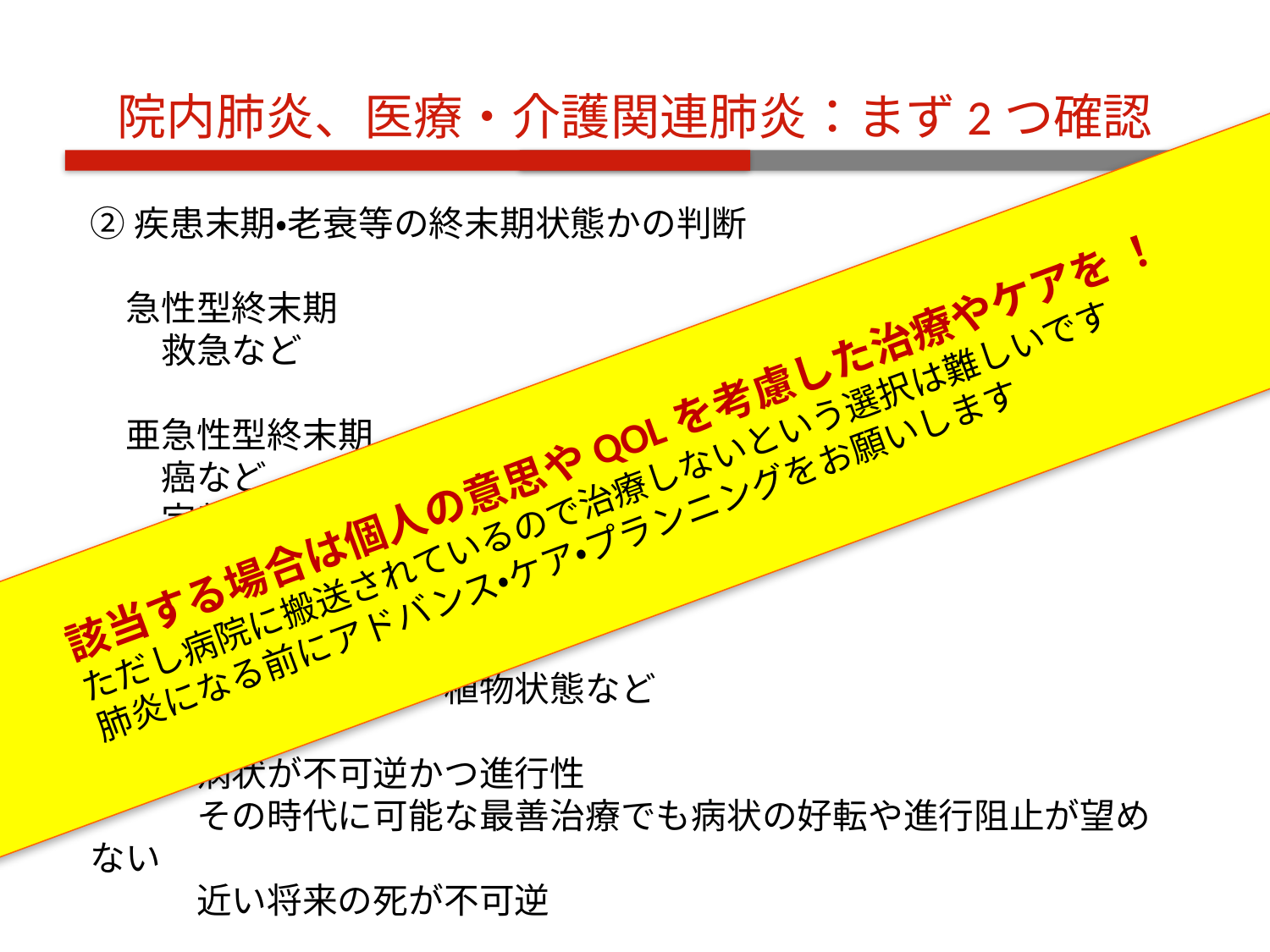

院内肺炎、医療・介護関連肺炎：まず2つ確認

②疾患末期・老衰等の終末期状態かの判断

　急性型終末期
　　救急など

　亜急性型終末期
　　癌など
　　定義
　　　余命が半年以内と考えられる時期

　慢性型終末期
　　高齢者、認知症、植物状態など
　　定義
　　　病状が不可逆かつ進行性
　　　その時代に可能な最善治療でも病状の好転や進行阻止が望めない
　　　近い将来の死が不可逆

該当する場合は個人の意思やQOLを考慮した治療やケアを ！
ただし病院に搬送されているので治療しないという選択は難しいです
肺炎になる前にアドバンス・ケア・プランニングをお願いします